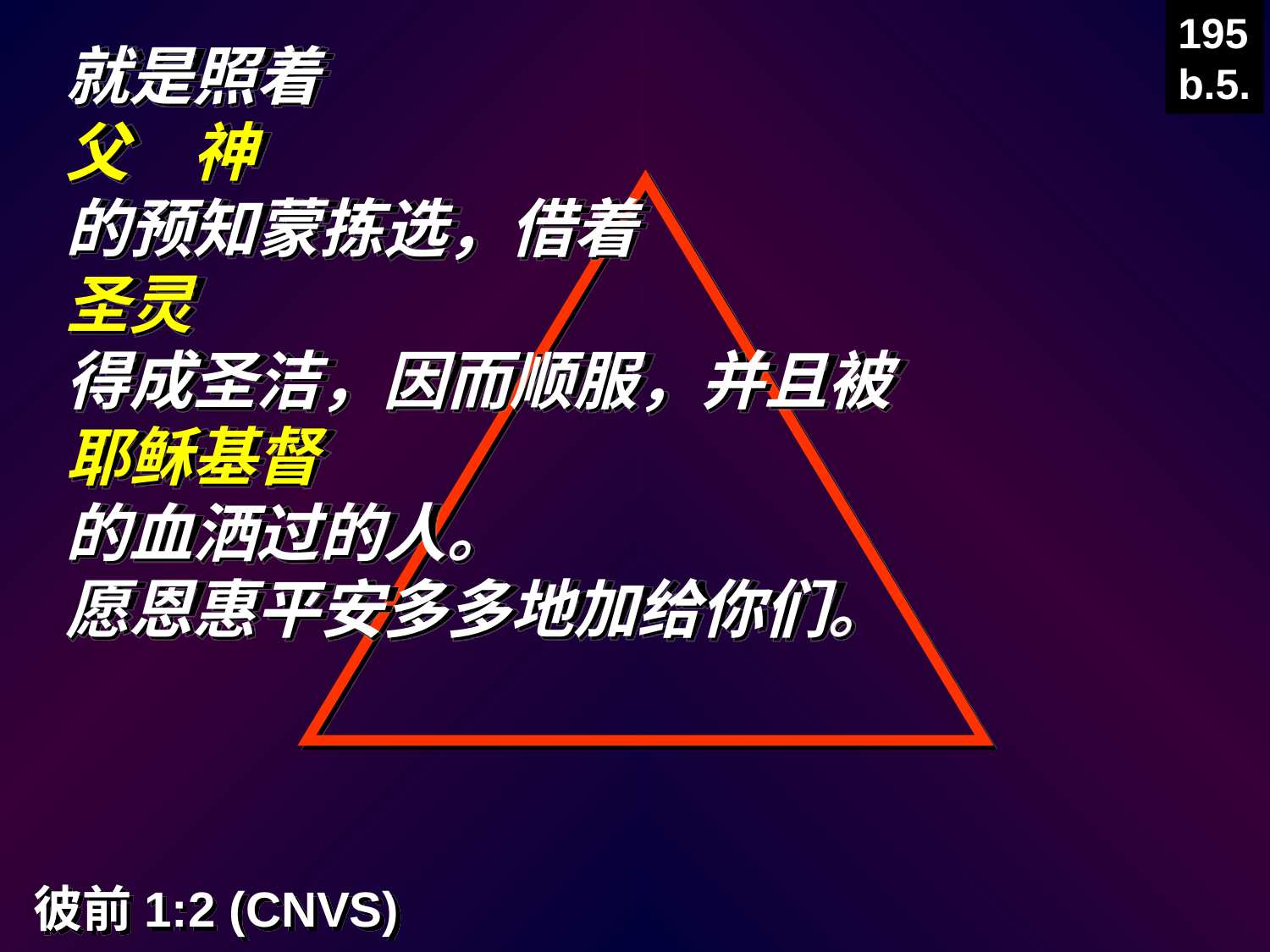

195
b.5.
就是照着
父　神
的预知蒙拣选，借着
圣灵
得成圣洁，因而顺服，并且被
耶稣基督
的血洒过的人。
愿恩惠平安多多地加给你们。

彼前1:2 (CNVS)